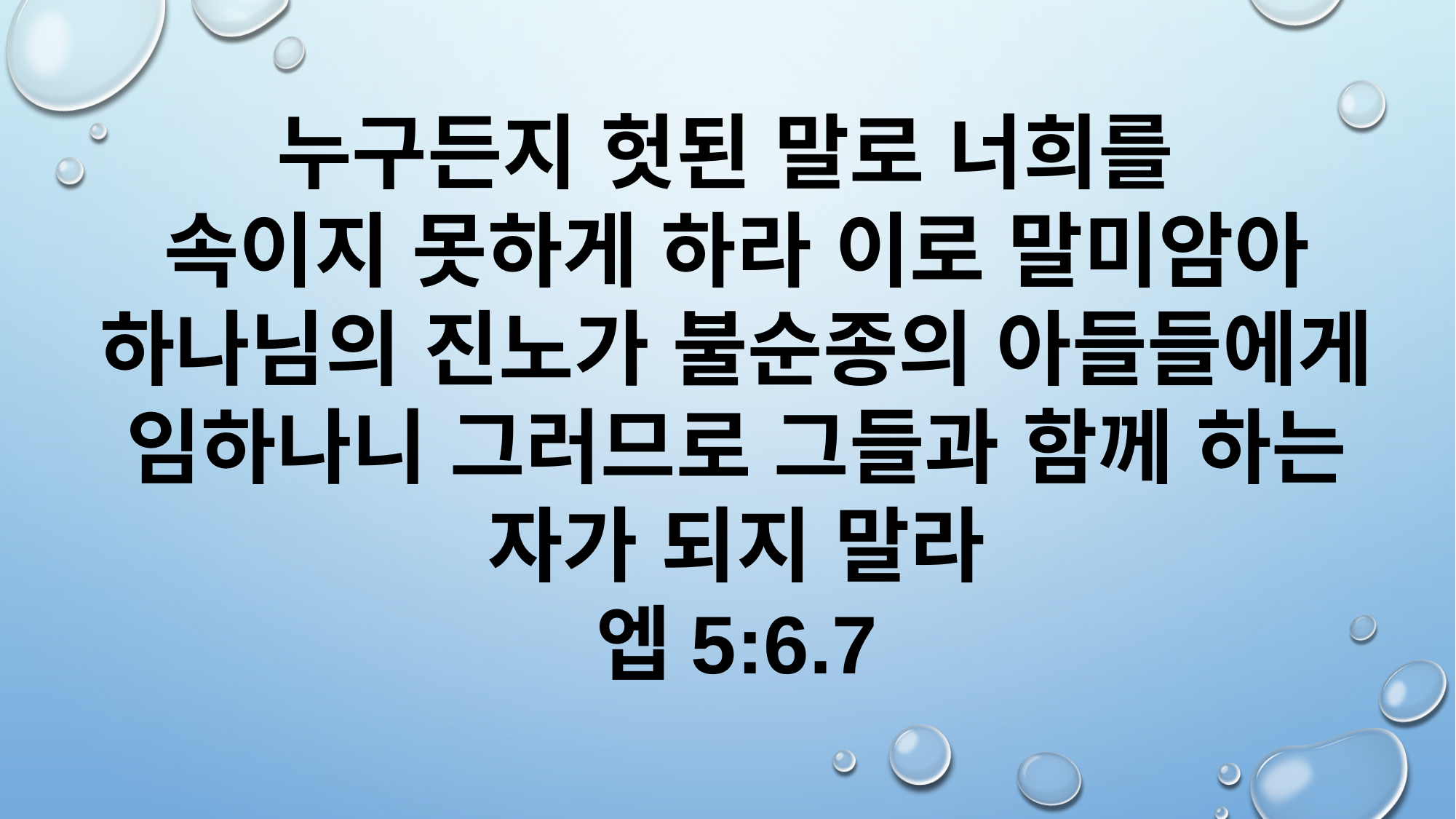

누구든지 헛된 말로 너희를
속이지 못하게 하라 이로 말미암아 하나님의 진노가 불순종의 아들들에게 임하나니 그러므로 그들과 함께 하는 자가 되지 말라
엡5:6.7